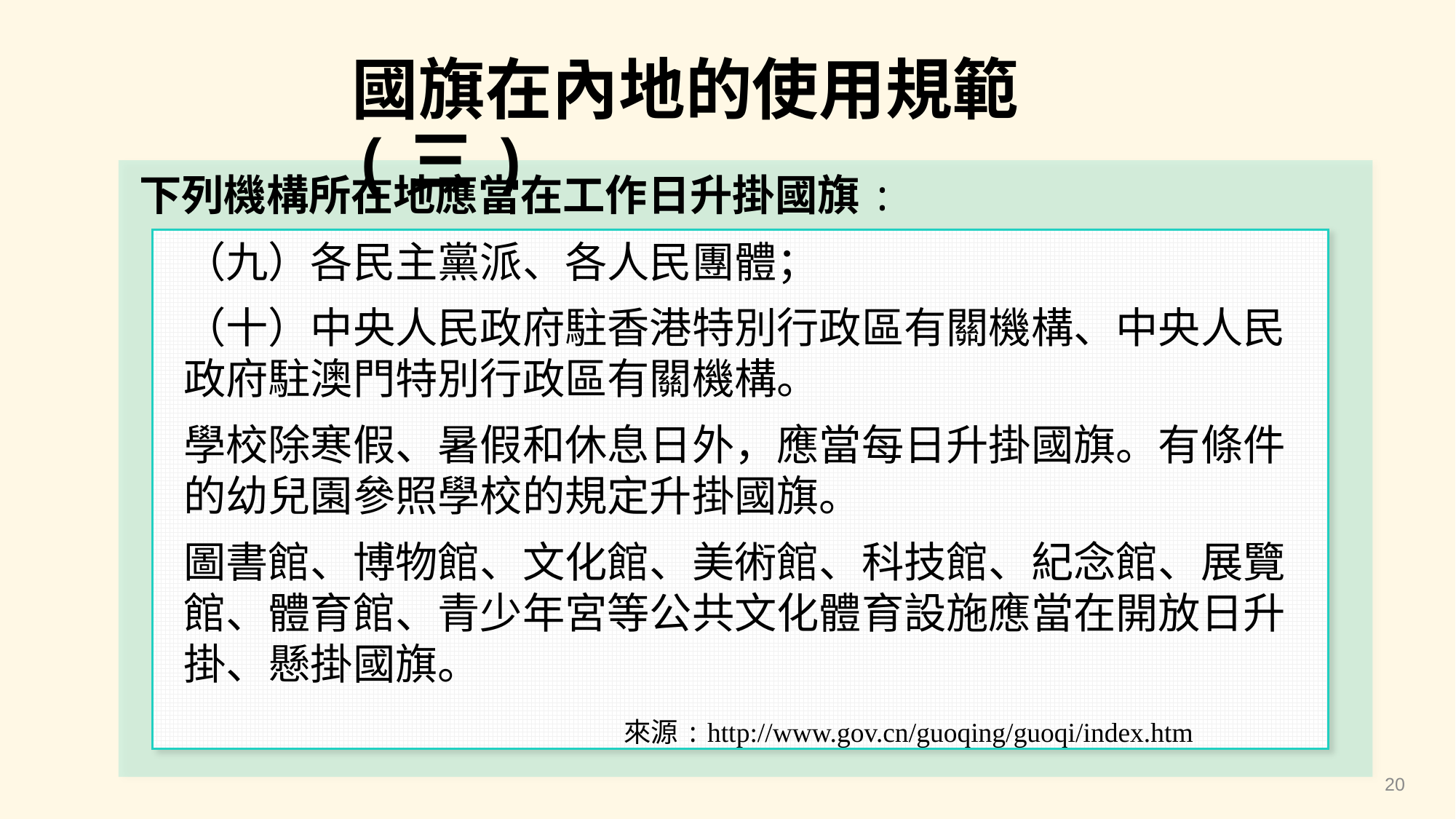

國旗在內地的使用規範(三)

下列機構所在地應當在工作日升掛國旗:
（九）各民主黨派、各人民團體；
（十）中央人民政府駐香港特別行政區有關機構、中央人民政府駐澳門特別行政區有關機構。
學校除寒假、暑假和休息日外，應當每日升掛國旗。有條件的幼兒園參照學校的規定升掛國旗。
圖書館、博物館、文化館、美術館、科技館、紀念館、展覽館、體育館、青少年宮等公共文化體育設施應當在開放日升掛、懸掛國旗。

來源: http://www.gov.cn/guoqing/guoqi/index.htm
20